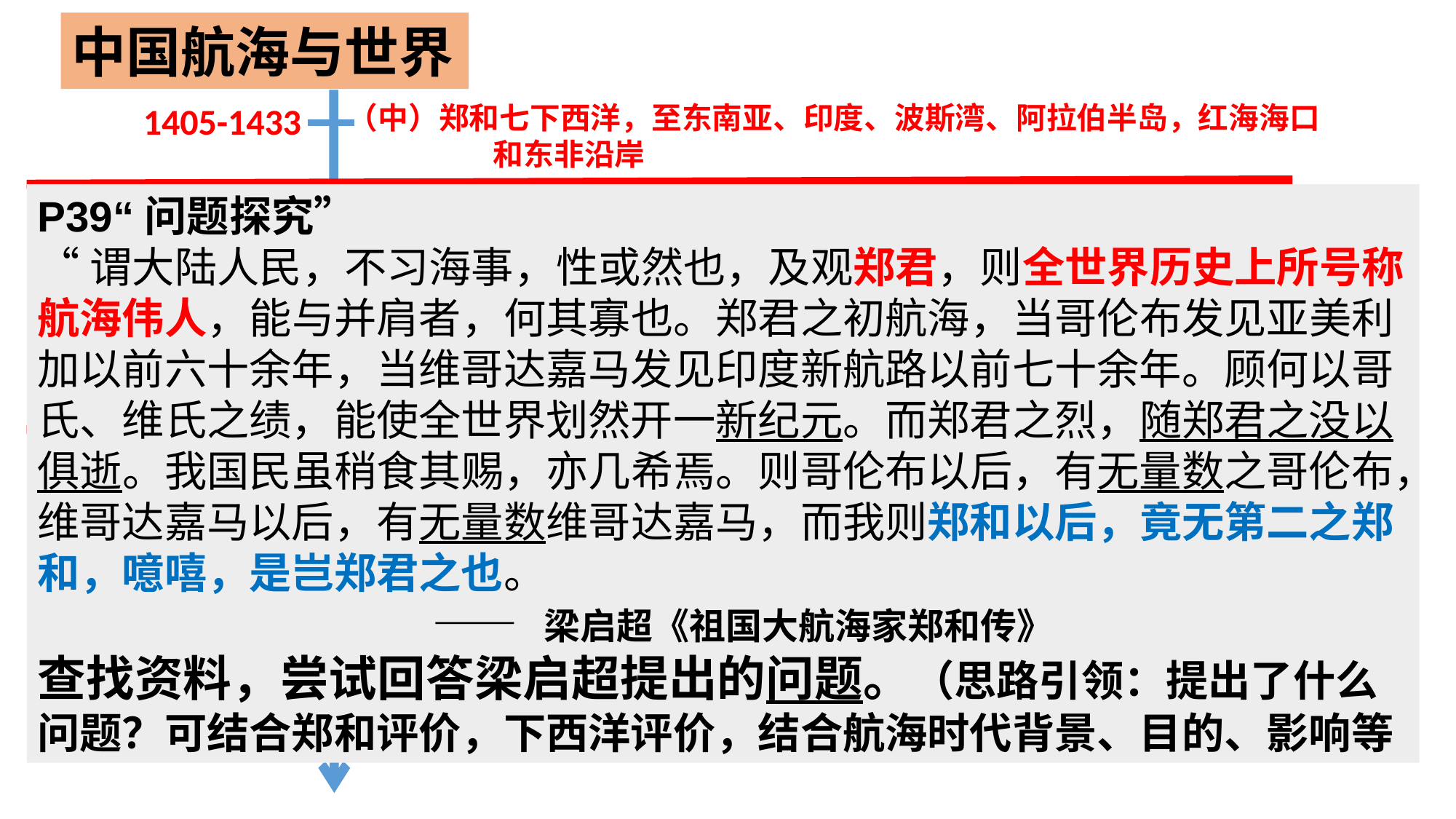

中国航海与世界
 （
1405-1433
（中）郑和七下西洋，至东南亚、印度、波斯湾、阿拉伯半岛，红海海口
                    和东非沿岸
1487
P39“问题探究”
“谓大陆人民，不习海事，性或然也，及观郑君，则全世界历史上所号称航海伟人，能与并肩者，何其寡也。郑君之初航海，当哥伦布发见亚美利加以前六十余年，当维哥达嘉马发见印度新航路以前七十余年。顾何以哥氏、维氏之绩，能使全世界划然开一新纪元。而郑君之烈，随郑君之没以俱逝。我国民虽稍食其赐，亦几希焉。则哥伦布以后，有无量数之哥伦布，维哥达嘉马以后，有无量数维哥达嘉马，而我则郑和以后，竟无第二之郑和，噫嘻，是岂郑君之也。
                                         ——  梁启超《祖国大航海家郑和传》
查找资料，尝试回答梁启超提出的问题。（思路引领：提出了什么问题？可结合郑和评价，下西洋评价，结合航海时代背景、目的、影响等
（葡）迪亚士绕过非洲西南端好望角
1492
（西）哥伦布到达美洲巴哈马群岛（中美洲）
1497
（英）卡伯特父子到达北美洲纽芬兰岛
1497-1498
（葡）达.伽马绕过非洲好望角，经印度洋，到达印度
1519-1522
（西）麦哲伦环球航行
1534-1536
 （法）卡蒂埃到达北美洲拉布拉多半岛
1577-1580
 （英）德雷克环球航行（曾到达南美洲南端的合恩角）

 （荷）巴伦支在北冰洋地区航行
1594-1597
 （荷）哈得逊探索经北冰洋通向亚洲的航路
17世纪初
 （荷）塔斯曼环航澳大利亚，到达新西兰和塔斯马尼亚岛
1642-1643
  （俄）维图斯.白令穿越白令海峡  (俄罗斯开辟了北太平洋到北冰洋的航线）
1728
18世纪中后期
  （英）库克三次太平洋探险，北到白令海峡，南至南极